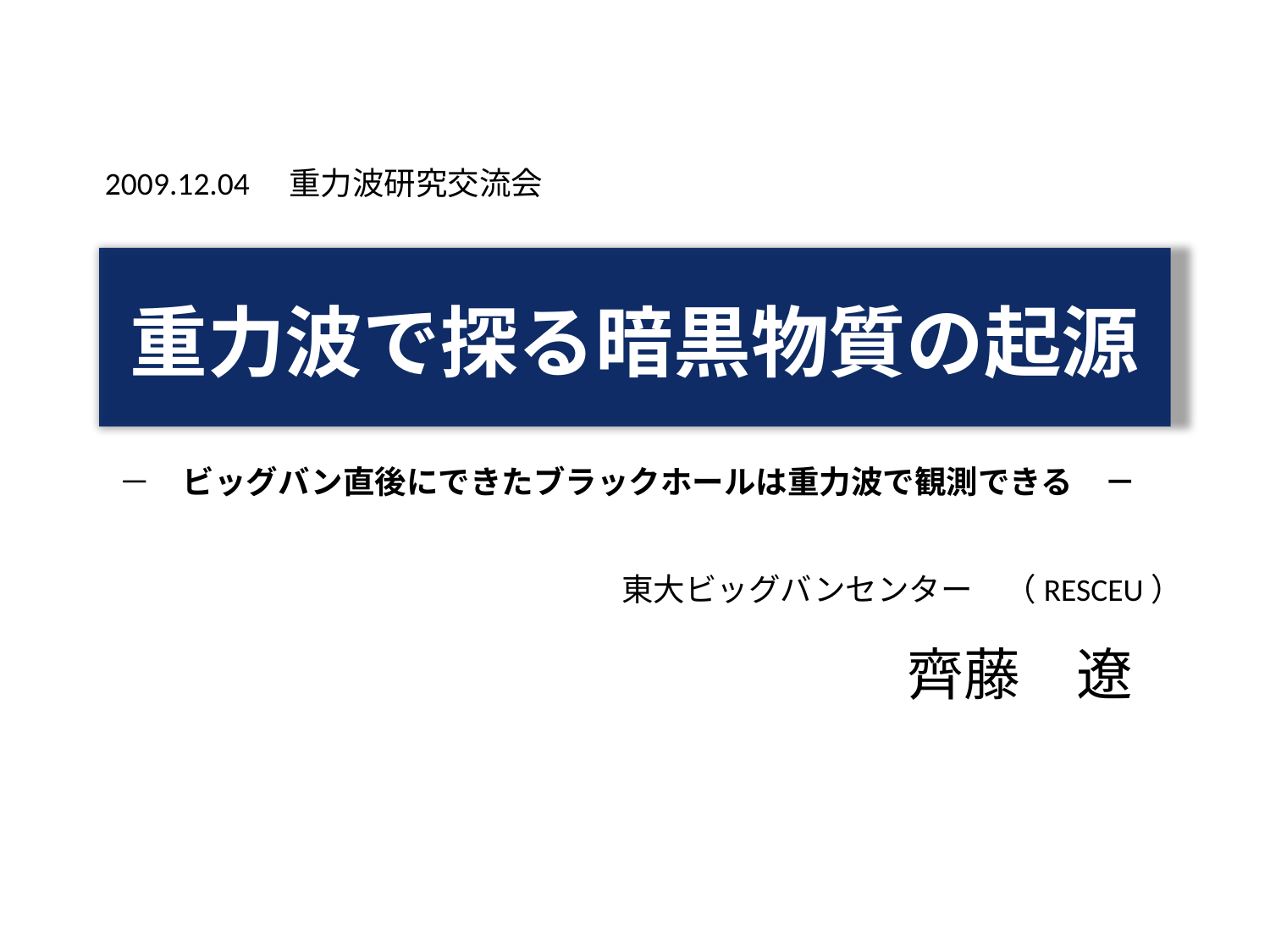

2009.12.04　重力波研究交流会
# 重力波で探る暗黒物質の起源

－　ビッグバン直後にできたブラックホールは重力波で観測できる　－
東大ビッグバンセンター　（RESCEU）
齊藤　遼